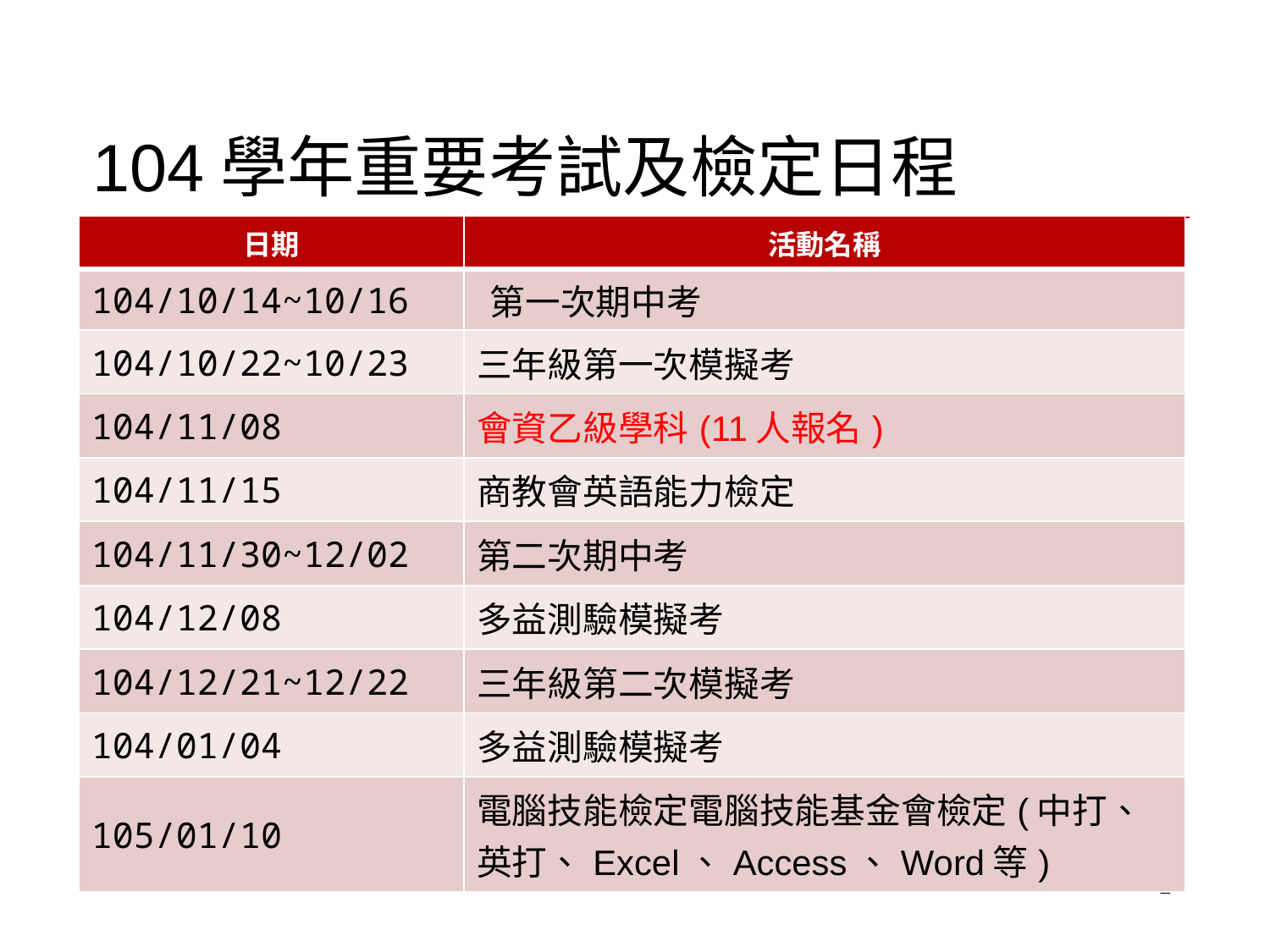

# 104學年重要考試及檢定日程
| 日期 | 活動名稱 |
| --- | --- |
| 104/10/14~10/16 | 第一次期中考 |
| 104/10/22~10/23 | 三年級第一次模擬考 |
| 104/11/08 | 會資乙級學科(11人報名) |
| 104/11/15 | 商教會英語能力檢定 |
| 104/11/30~12/02 | 第二次期中考 |
| 104/12/08 | 多益測驗模擬考 |
| 104/12/21~12/22 | 三年級第二次模擬考 |
| 104/01/04 | 多益測驗模擬考 |
| 105/01/10 | 電腦技能檢定電腦技能基金會檢定(中打、英打、Excel、Access、Word等) |
2